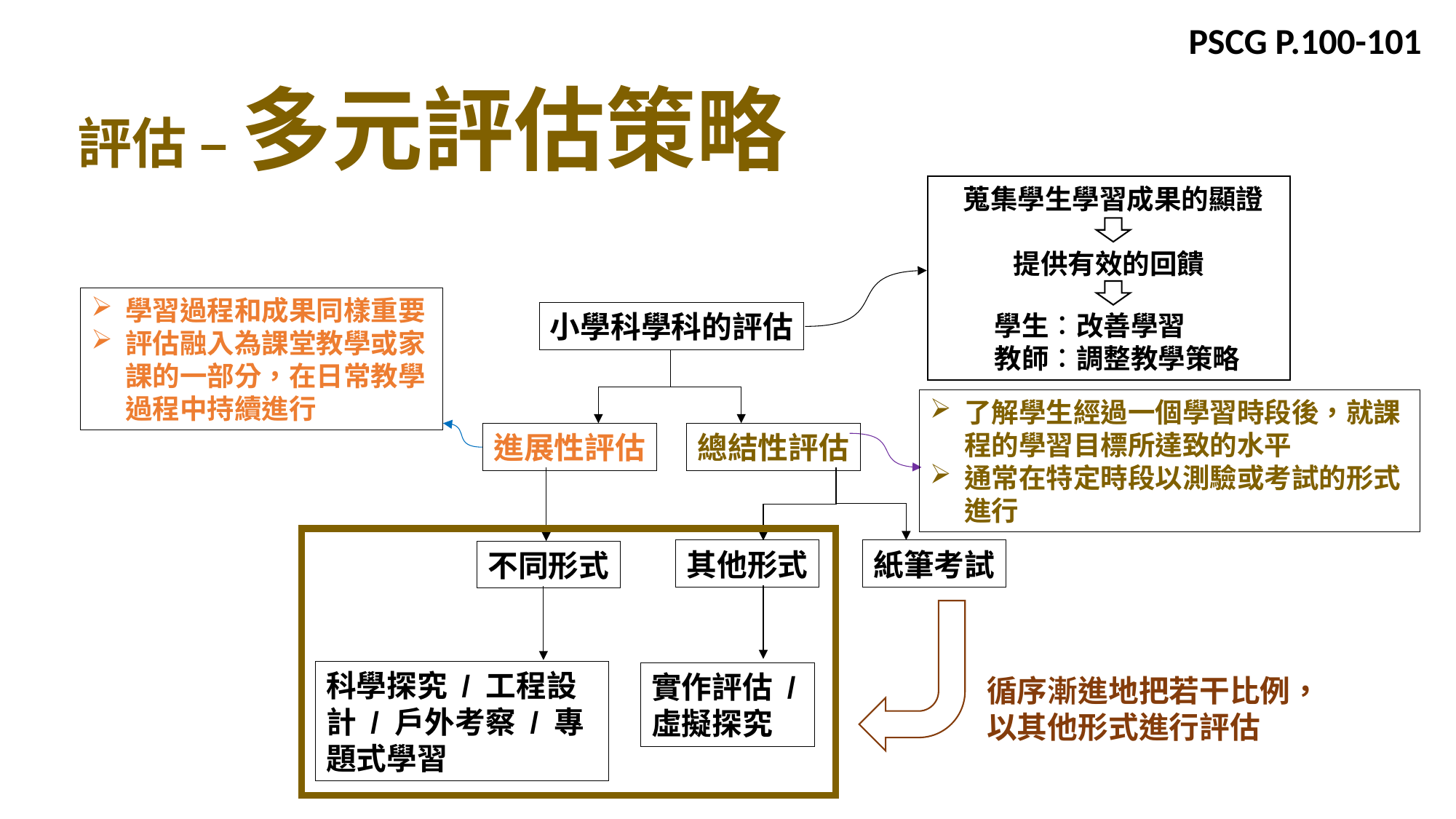

PSCG P.100-101
評估 – 多元評估策略

蒐集學生學習成果的顯證
提供有效的回饋

學生︰改善學習
教師︰調整教學策略
學習過程和成果同樣重要
評估融入為課堂教學或家課的一部分，在日常教學過程中持續進行
小學科學科的評估
了解學生經過一個學習時段後，就課程的學習目標所達致的水平
通常在特定時段以測驗或考試的形式進行
進展性評估
總結性評估
紙筆考試

循序漸進地把若干比例，
以其他形式進行評估
其他形式
不同形式
科學探究 / 工程設計 / 戶外考察 / 專題式學習
實作評估 / 虛擬探究